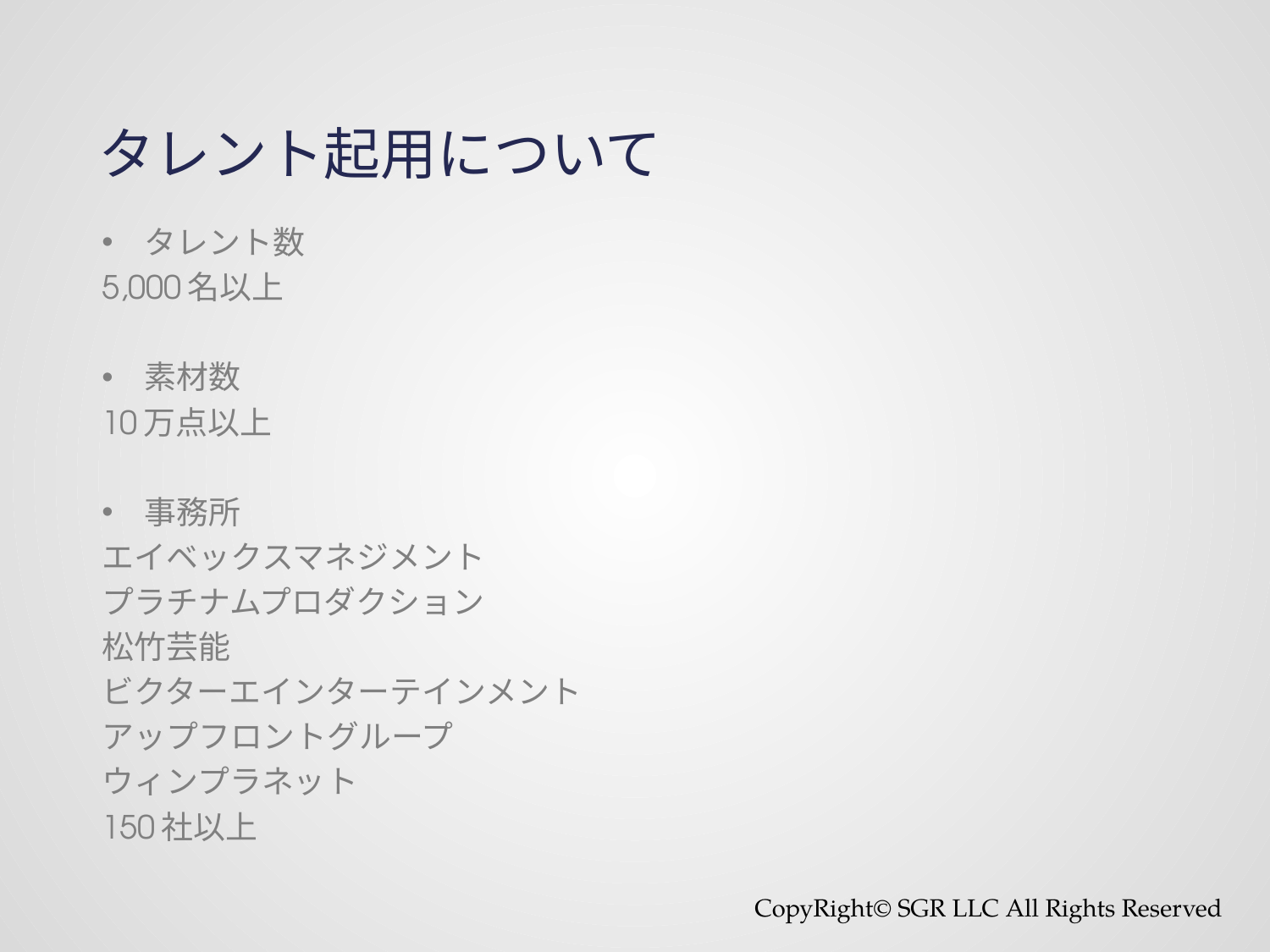

# タレント起用について
タレント数
5,000名以上

素材数
10万点以上

事務所
エイベックスマネジメント
プラチナムプロダクション
松竹芸能
ビクターエインターテインメント
アップフロントグループ
ウィンプラネット
150社以上

CopyRight© SGR LLC All Rights Reserved